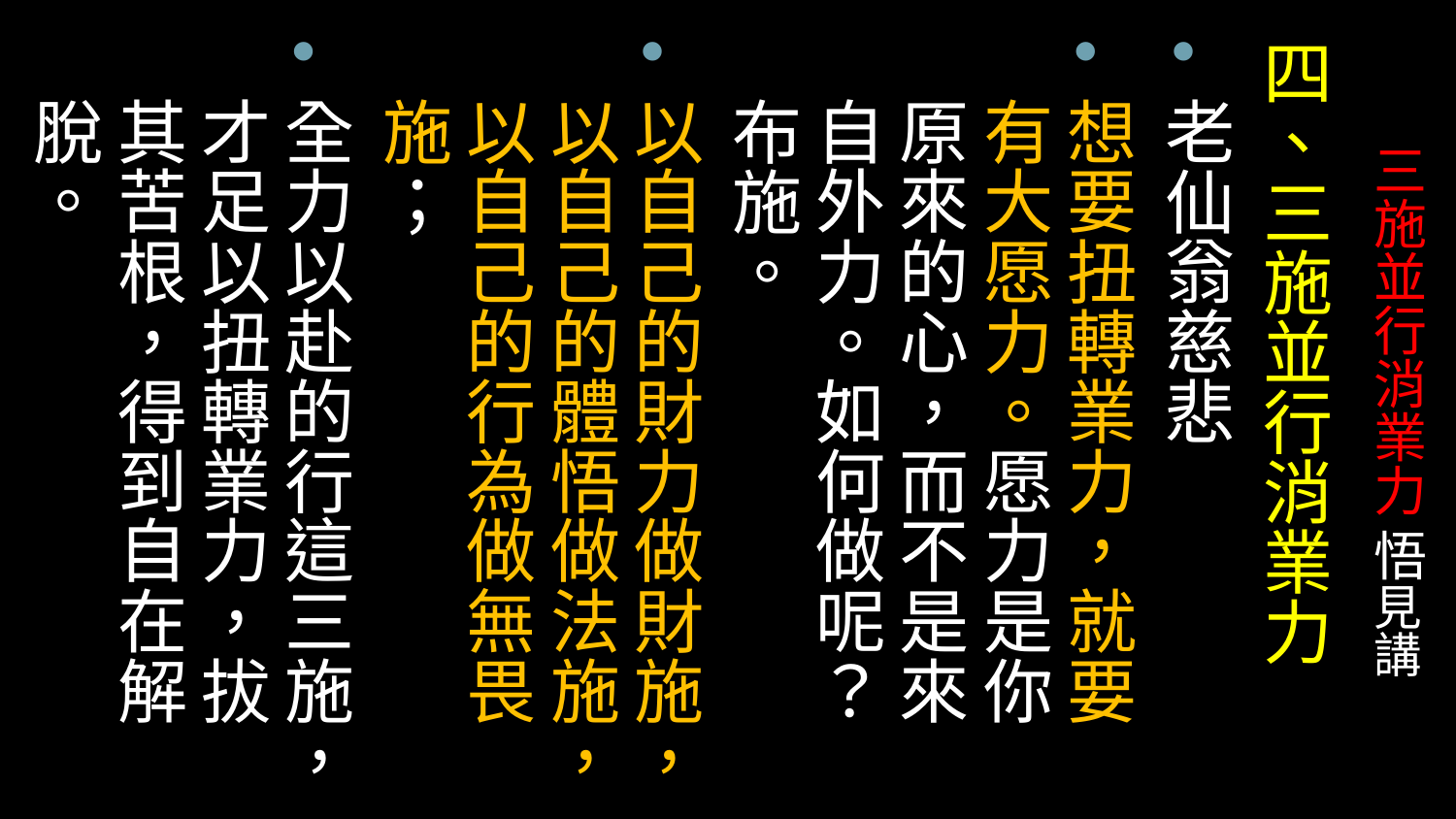

四、三施並行消業力
老仙翁慈悲
想要扭轉業力，就要有大愿力。愿力是你原來的心，而不是來自外力。如何做呢？布施。
以自己的財力做財施，以自己的體悟做法施，以自己的行為做無畏施；
全力以赴的行這三施，才足以扭轉業力，拔其苦根，得到自在解脫。
# 三施並行消業力 悟見講